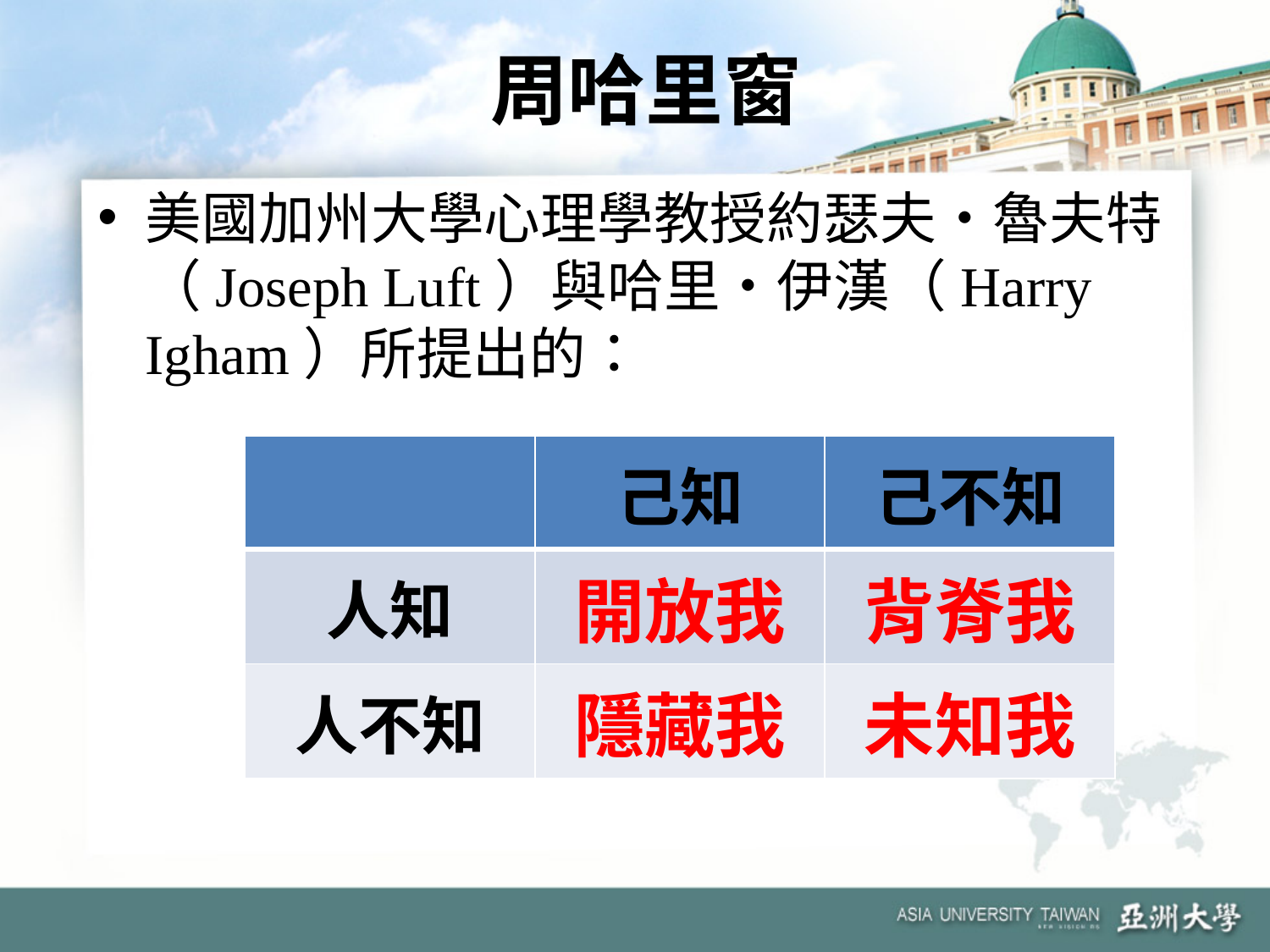

# 周哈里窗
美國加州大學心理學教授約瑟夫‧魯夫特（Joseph Luft）與哈里‧伊漢（Harry Igham）所提出的：

|  | 己知 | 己不知 |
| --- | --- | --- |
| 人知 | 開放我 | 背脊我 |
| 人不知 | 隱藏我 | 未知我 |